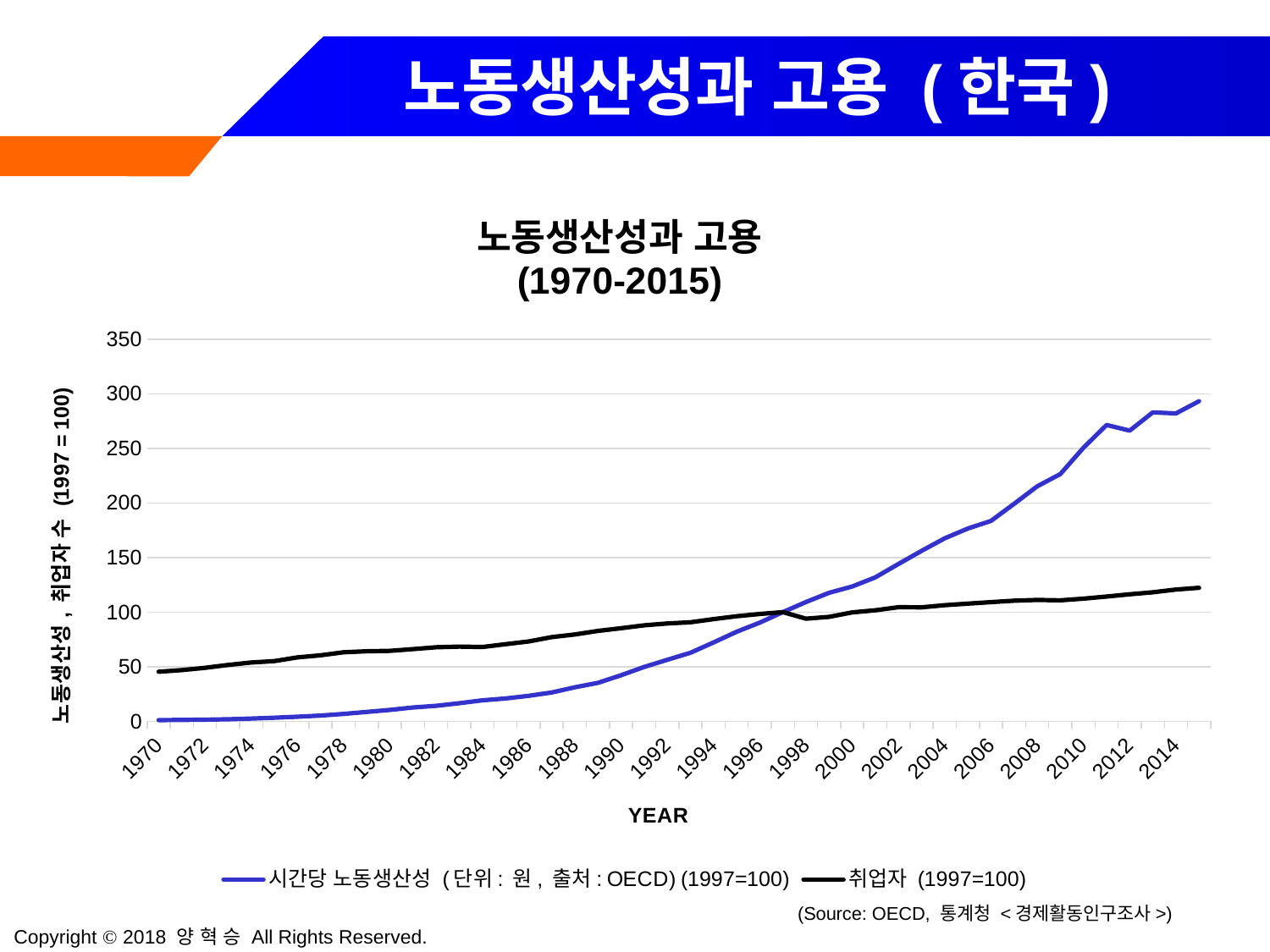

# 노동생산성과 고용 (한국)

### Chart: 노동생산성과 고용
(1970-2015)

| Category | 시간당 노동생산성 (단위: 원, 출처: OECD) (1997=100) | 취업자 (1997=100) |
|---|---|---|
| 1970 | 1.021671826625387 | 45.33327048175733 |
| 1971 | 1.217750257997936 | 46.88413311963798 |
| 1972 | 1.455108359133127 | 48.92523805034411 |
| 1973 | 1.7956656346749225 | 51.57914584708212 |
| 1974 | 2.456140350877193 | 53.837088714999524 |
| 1975 | 3.2094943240454072 | 55.10983312906571 |
| 1976 | 4.148606811145511 | 58.50853210144245 |
| 1977 | 5.180598555211558 | 60.394079381540486 |
| 1978 | 6.697626418988648 | 63.222400301687564 |
| 1979 | 8.524251805985553 | 64.11803525973414 |
| 1980 | 10.392156862745098 | 64.499858583954 |
| 1981 | 12.610939112487099 | 66.10257377203733 |
| 1982 | 14.10732714138287 | 67.7807108513246 |
| 1983 | 16.5015479876161 | 68.37465824455549 |
| 1984 | 19.15376676986584 | 68.01640426133685 |
| 1985 | 20.86687306501548 | 70.56660695766946 |
| 1986 | 23.29205366357069 | 73.0885264448006 |
| 1987 | 26.346749226006196 | 77.0906005468087 |
| 1988 | 31.10423116615067 | 79.51824266993495 |
| 1989 | 35.190918472652214 | 82.77552559630432 |
| 1990 | 42.15686274509804 | 85.25030640143302 |
| 1991 | 49.752321981424146 | 87.90892806637126 |
| 1992 | 56.29514963880289 | 89.6059206184595 |
| 1993 | 62.72445820433437 | 90.66654096351466 |
| 1994 | 72.17750257997936 | 93.56085603846516 |
| 1995 | 81.97110423116615 | 96.2289054398039 |
| 1996 | 90.38183694530444 | 98.29829357971151 |
| 1997 | 100.0 | 100.0 |
| 1998 | 109.23632610939113 | 93.98510417648723 |
| 1999 | 117.70897832817337 | 95.64909965117376 |
| 2000 | 123.47781217750257 | 99.72659564438578 |
| 2001 | 131.8575851393189 | 101.68756481568775 |
| 2002 | 144.0970072239422 | 104.50174413123409 |
| 2003 | 156.13003095975233 | 104.36032808522673 |
| 2004 | 167.58513931888547 | 106.33072499292919 |
| 2005 | 176.625386996904 | 107.7401715848025 |
| 2006 | 183.5706914344685 | 109.13076270387481 |
| 2007 | 199.22600619195046 | 110.46007353634393 |
| 2008 | 215.28379772961816 | 111.13887055717922 |
| 2009 | 226.54282765737875 | 110.80418591496182 |
| 2010 | 250.608875128999 | 112.32676534364099 |
| 2011 | 271.4860681114551 | 114.28302064674271 |
| 2012 | 266.3261093911249 | 116.34298105024983 |
| 2013 | 283.04437564499483 | 118.15782030734421 |
| 2014 | 282.0536635706914 | 120.67031205807486 |
| 2015 | 293.30237358101135 | 122.25888564155747 |
(Source: OECD, 통계청 <경제활동인구조사>)